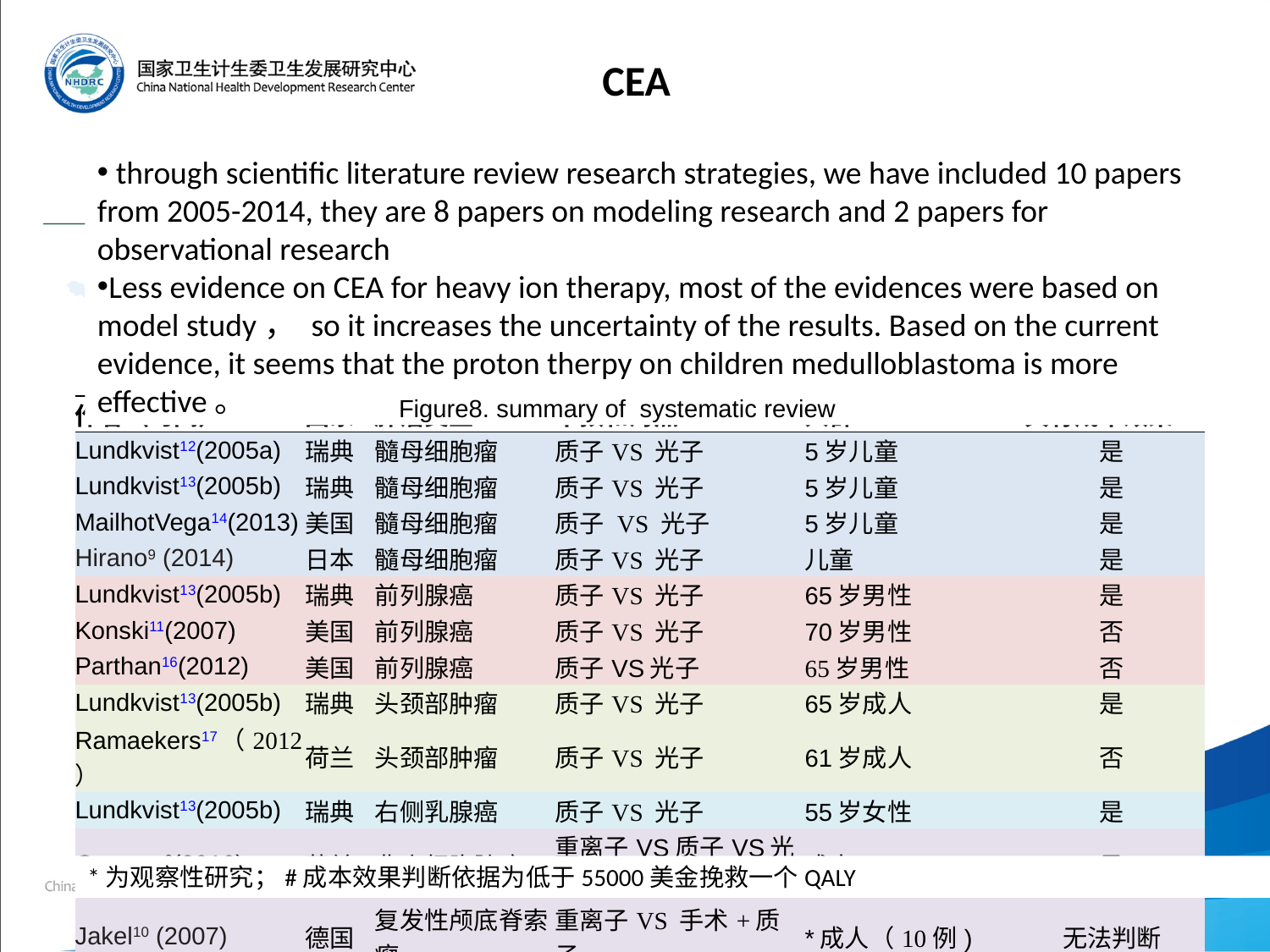

# CEA
 through scientific literature review research strategies, we have included 10 papers from 2005-2014, they are 8 papers on modeling research and 2 papers for observational research
Less evidence on CEA for heavy ion therapy, most of the evidences were based on model study， so it increases the uncertainty of the results. Based on the current evidence, it seems that the proton therpy on children medulloblastoma is more effective。
Figure8. summary of  systematic review
| 作者（时间） | 国家 | 肿瘤类型 | 干预和对照 | 人群 | 具有成本效果\*# |
| --- | --- | --- | --- | --- | --- |
| Lundkvist12(2005a) | 瑞典 | 髓母细胞瘤 | 质子VS 光子 | 5岁儿童 | 是 |
| Lundkvist13(2005b) | 瑞典 | 髓母细胞瘤 | 质子VS 光子 | 5岁儿童 | 是 |
| MailhotVega14(2013) | 美国 | 髓母细胞瘤 | 质子 VS 光子 | 5岁儿童 | 是 |
| Hirano9 (2014) | 日本 | 髓母细胞瘤 | 质子VS 光子 | 儿童 | 是 |
| Lundkvist13(2005b) | 瑞典 | 前列腺癌 | 质子VS 光子 | 65岁男性 | 是 |
| Konski11(2007) | 美国 | 前列腺癌 | 质子VS 光子 | 70岁男性 | 否 |
| Parthan16(2012) | 美国 | 前列腺癌 | 质子VS光子 | 65岁男性 | 否 |
| Lundkvist13(2005b) | 瑞典 | 头颈部肿瘤 | 质子VS 光子 | 65岁成人 | 是 |
| Ramaekers17（2012） | 荷兰 | 头颈部肿瘤 | 质子VS 光子 | 61岁成人 | 否 |
| Lundkvist13(2005b) | 瑞典 | 右侧乳腺癌 | 质子VS 光子 | 55岁女性 | 是 |
| Grutters8(2010) | 荷兰 | 非小细胞肺癌 | 重离子VS质子VS光子 | 成人 | 是 |
| Jakel10 (2007) | 德国 | 复发性颅底脊索瘤 | 重离子VS 手术+质子 | \*成人（10例) | 无法判断 |
| Mobarak15（2010） | 日本 | 复发性直肠癌 | 重离子VS 光子 | \*60岁成人（24例） | 无法判断 |
*为观察性研究；#成本效果判断依据为低于55000美金挽救一个QALY